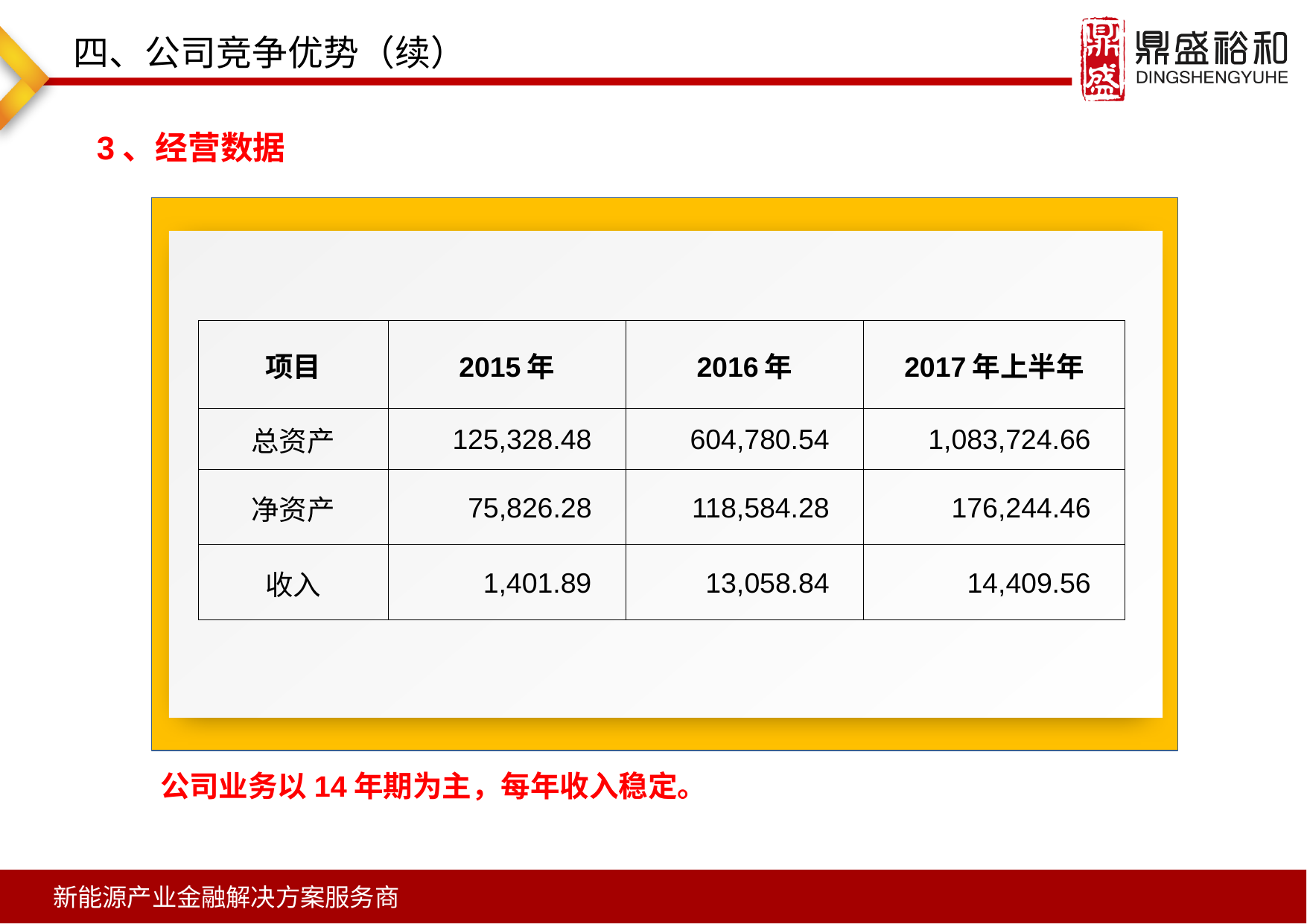

四、公司竞争优势（续）

3、经营数据

| 项目 | 2015年 | 2016年 | 2017年上半年 |
| --- | --- | --- | --- |
| 总资产 | 125,328.48 | 604,780.54 | 1,083,724.66 |
| 净资产 | 75,826.28 | 118,584.28 | 176,244.46 |
| 收入 | 1,401.89 | 13,058.84 | 14,409.56 |
公司业务以14年期为主，每年收入稳定。